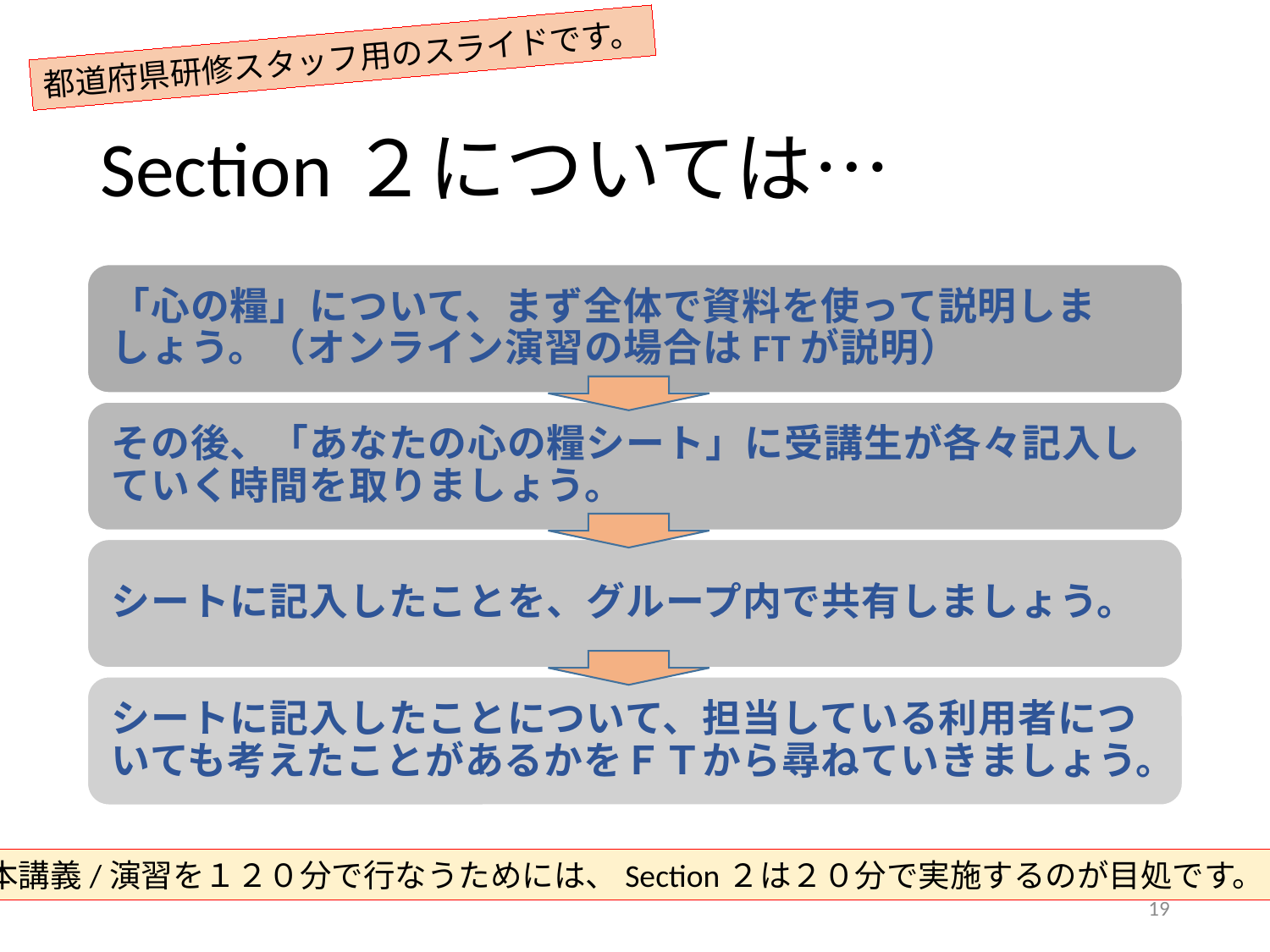

都道府県研修スタッフ用のスライドです。
# Section２については…
「心の糧」について、まず全体で資料を使って説明しましょう。（オンライン演習の場合はFTが説明）
その後、「あなたの心の糧シート」に受講生が各々記入していく時間を取りましょう。
シートに記入したことを、グループ内で共有しましょう。
シートに記入したことについて、担当している利用者についても考えたことがあるかをＦＴから尋ねていきましょう。

本講義/演習を１２０分で行なうためには、Section２は２０分で実施するのが目処です。
19